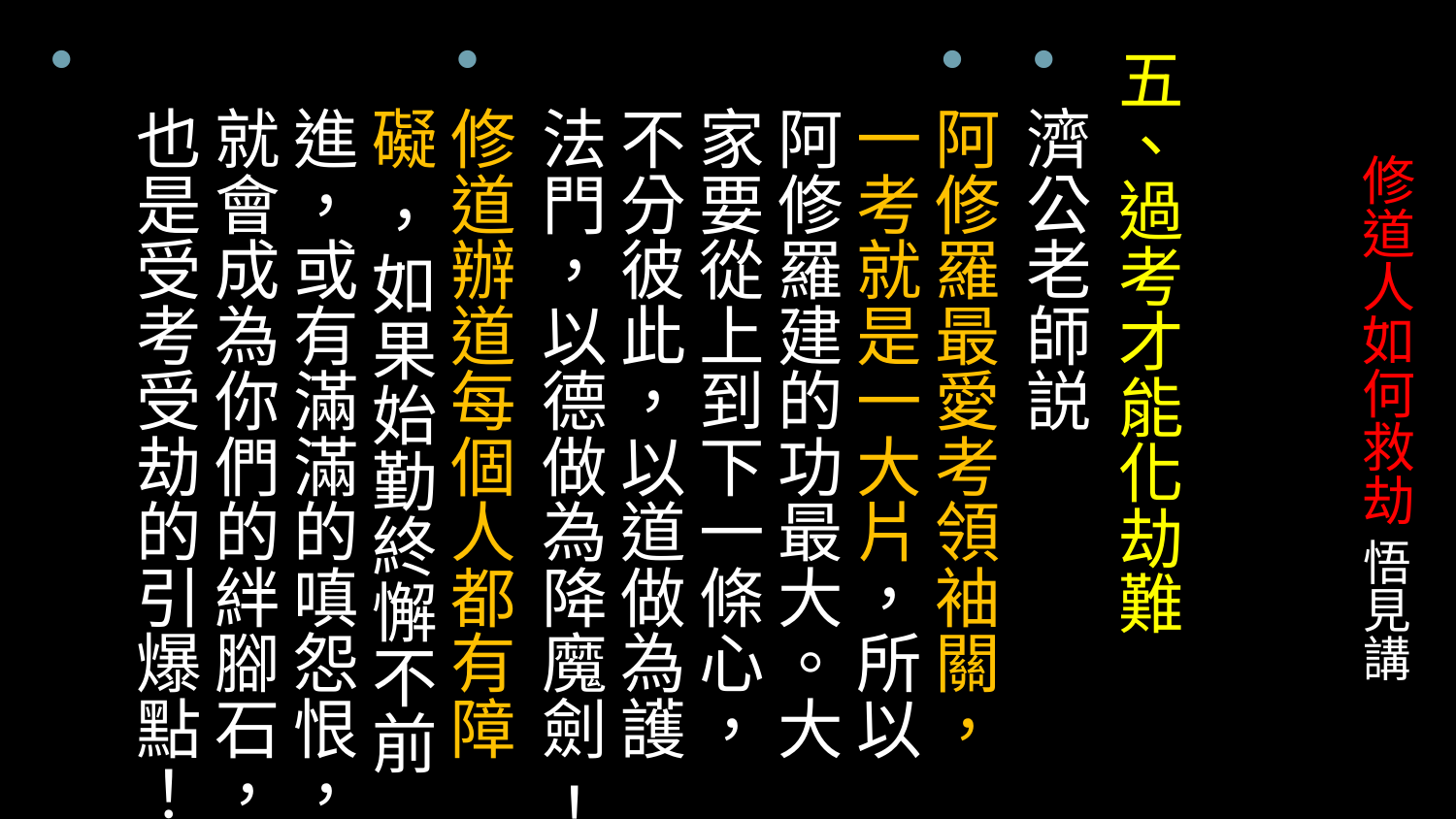

五、過考才能化劫難
濟公老師説
阿修羅最愛考領袖關，一考就是一大片，所以阿修羅建的功最大。大家要從上到下一條心，不分彼此，以道做為護法門，以德做為降魔劍 ！
修道辦道每個人都有障礙 ，如果始勤終懈不前進，或有滿滿的嗔怨恨，就會成為你們的絆腳石，也是受考受劫的引爆點！

# 修道人如何救劫 悟見講